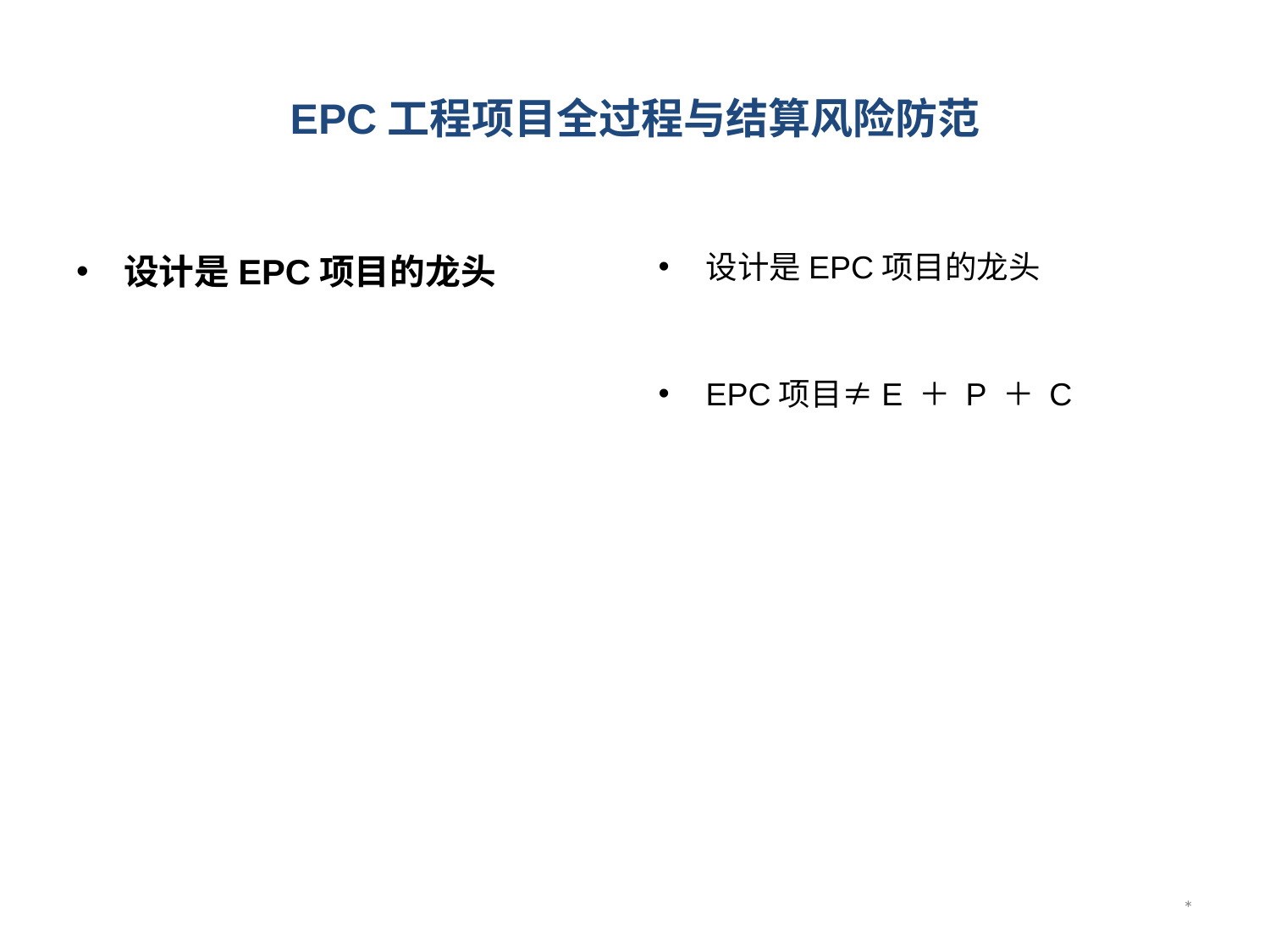

# EPC工程项目全过程与结算风险防范
设计是EPC项目的龙头
设计是EPC项目的龙头

EPC项目≠E ＋ P ＋ C

*